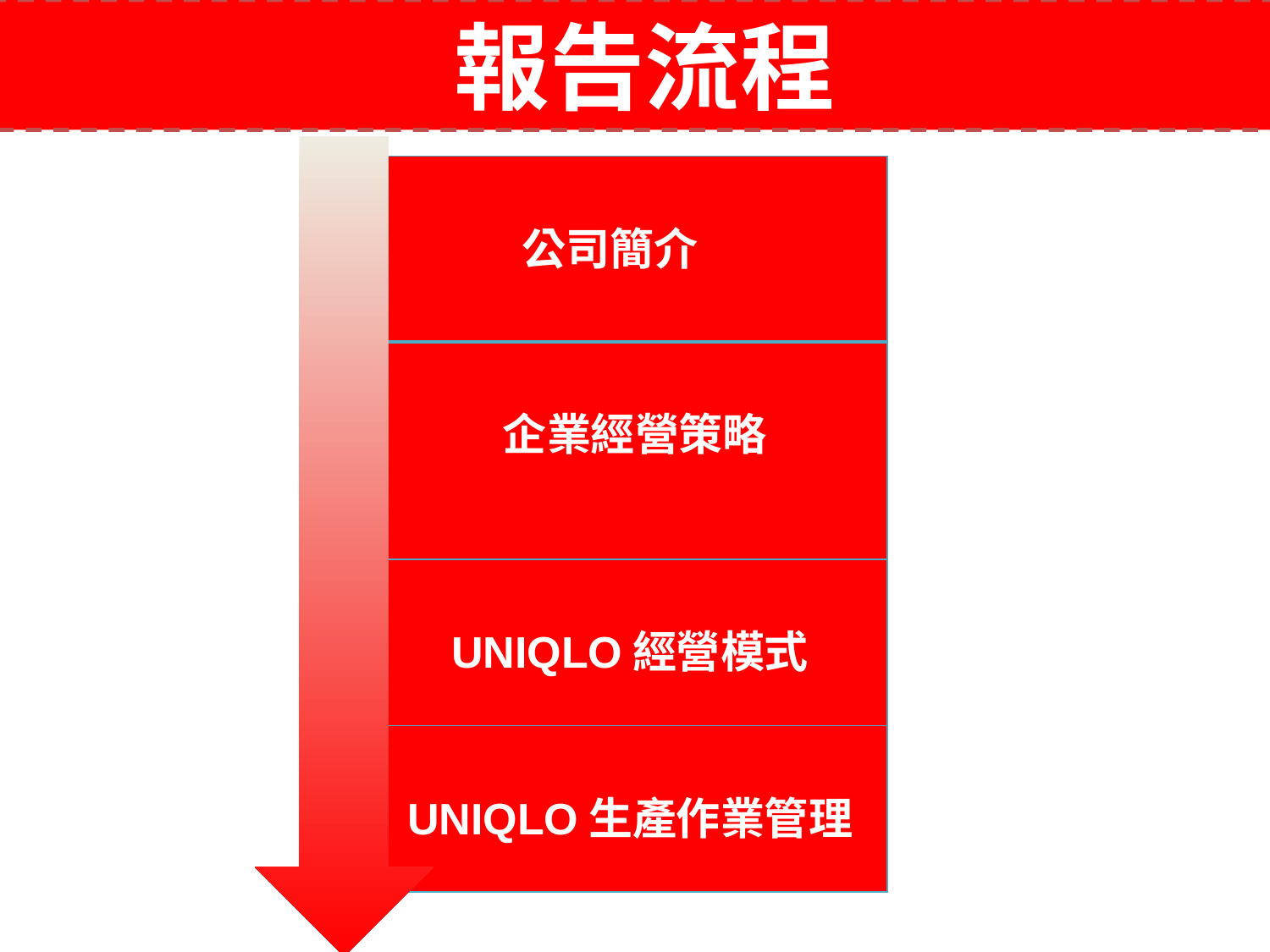

報告流程
#

| 公司簡介 |
| --- |
| 企業經營策略 |
| UNIQLO經營模式 |
| UNIQLO生產作業管理 |